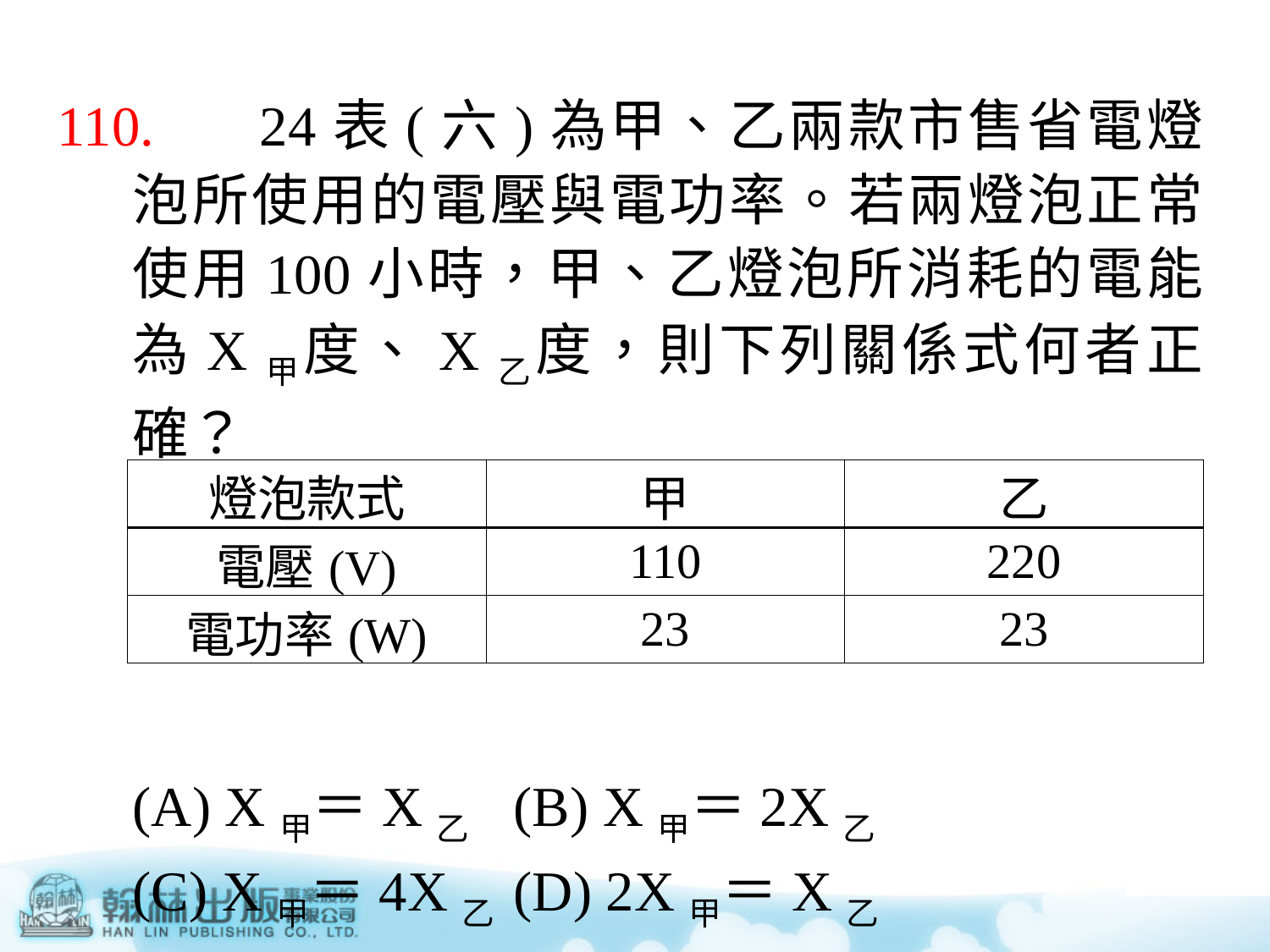

110.	24表(六)為甲、乙兩款市售省電燈泡所使用的電壓與電功率。若兩燈泡正常使用100小時，甲、乙燈泡所消耗的電能為X甲度、X乙度，則下列關係式何者正確？
表(六)

	(A) X甲＝X乙	(B) X甲＝2X乙
	(C) X甲＝4X乙	(D) 2X甲＝X乙

| 燈泡款式 | 甲 | 乙 |
| --- | --- | --- |
| 電壓(V) | 110 | 220 |
| 電功率(W) | 23 | 23 |